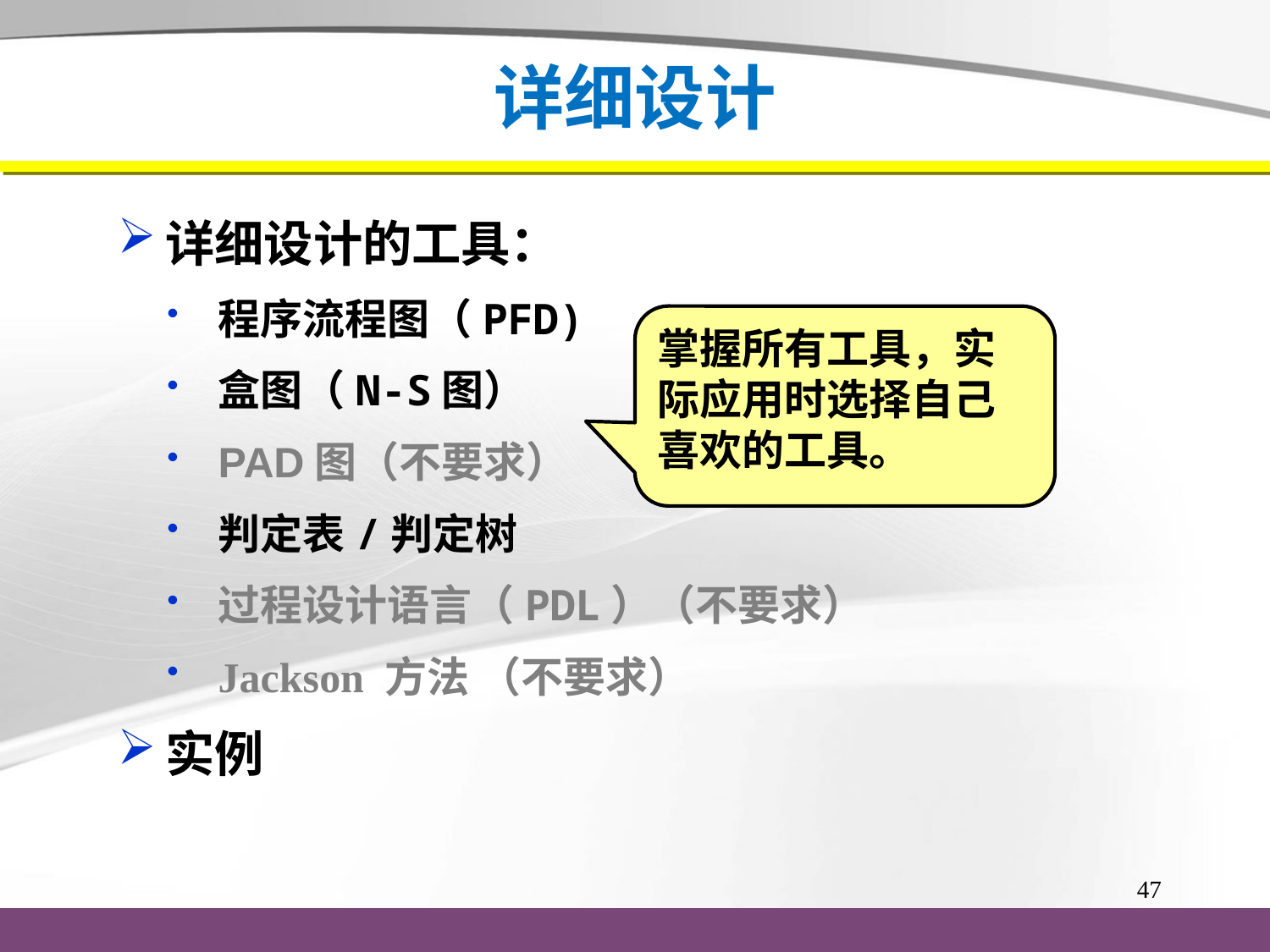

# 详细设计
详细设计的工具：
程序流程图（PFD)
盒图（N-S图）
PAD图（不要求）
判定表/判定树
过程设计语言（PDL）（不要求）
Jackson 方法 （不要求）
实例
掌握所有工具，实际应用时选择自己喜欢的工具。
47